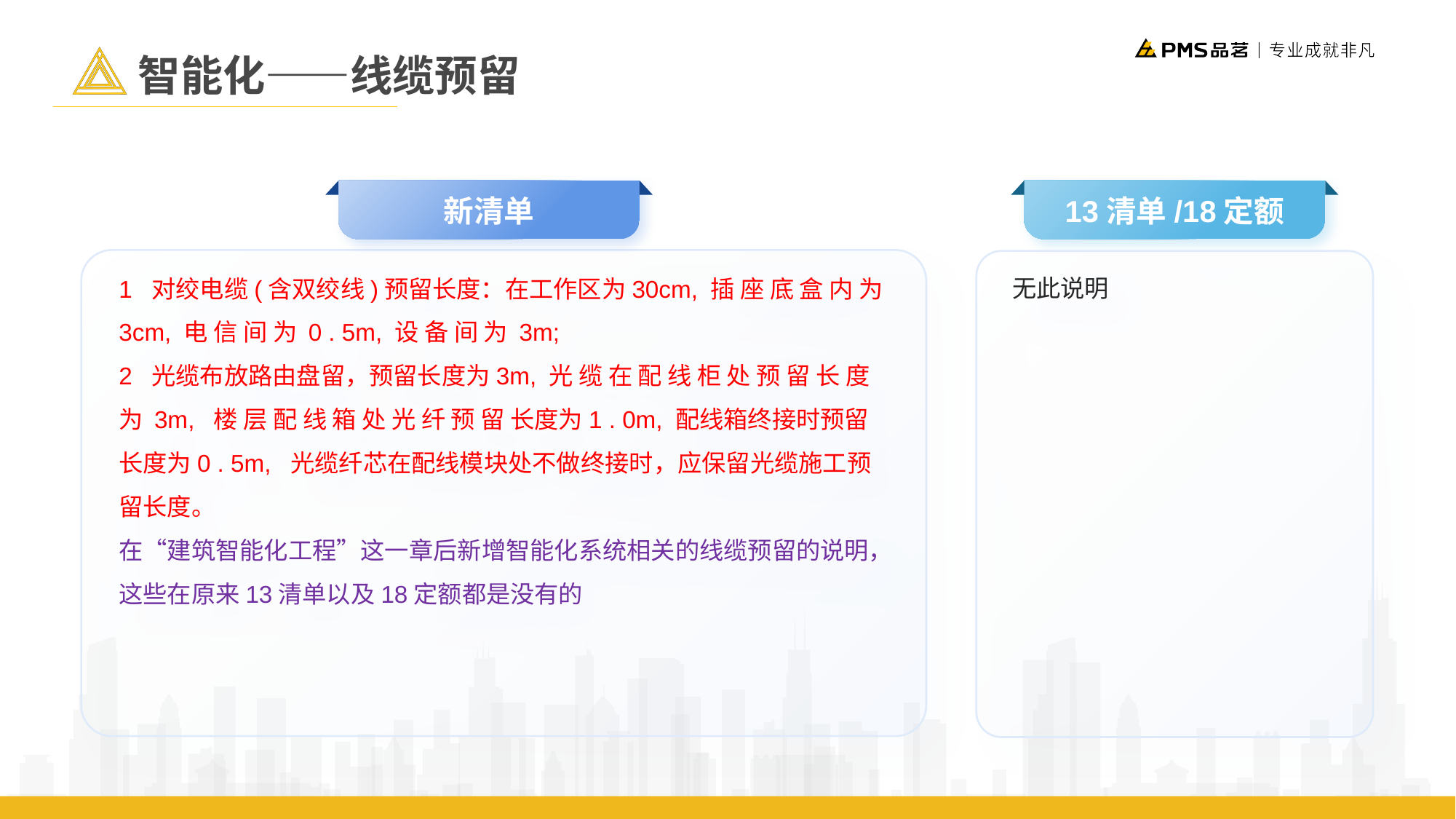

智能化——线缆预留

新清单

13清单/18定额

1  对绞电缆(含双绞线)预留长度：在工作区为30cm, 插 座 底 盒 内 为 3cm, 电 信 间 为 0 . 5m, 设 备 间 为 3m;
2  光缆布放路由盘留，预留长度为3m, 光 缆 在 配 线 柜 处 预 留 长 度 为 3m,  楼 层 配 线 箱 处 光 纤 预 留 长度为1 . 0m, 配线箱终接时预留长度为0 . 5m,  光缆纤芯在配线模块处不做终接时，应保留光缆施工预 留长度。
在“建筑智能化工程”这一章后新增智能化系统相关的线缆预留的说明，这些在原来13清单以及18定额都是没有的

无此说明